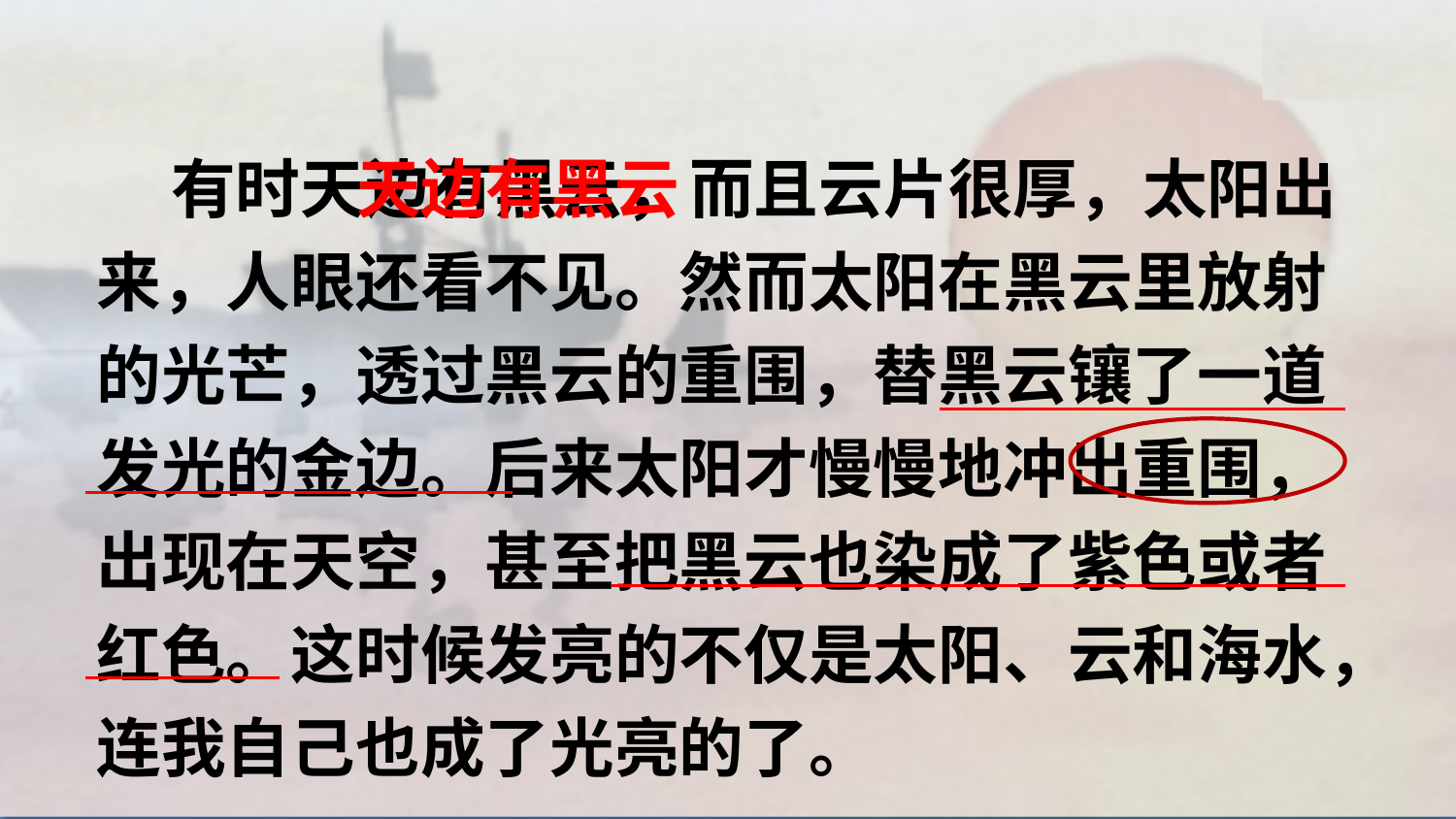

有时天边有黑云，而且云片很厚，太阳出来，人眼还看不见。然而太阳在黑云里放射的光芒，透过黑云的重围，替黑云镶了一道发光的金边。后来太阳才慢慢地冲出重围，出现在天空，甚至把黑云也染成了紫色或者
红色。这时候发亮的不仅是太阳、云和海水，连我自己也成了光亮的了。
天边有黑云